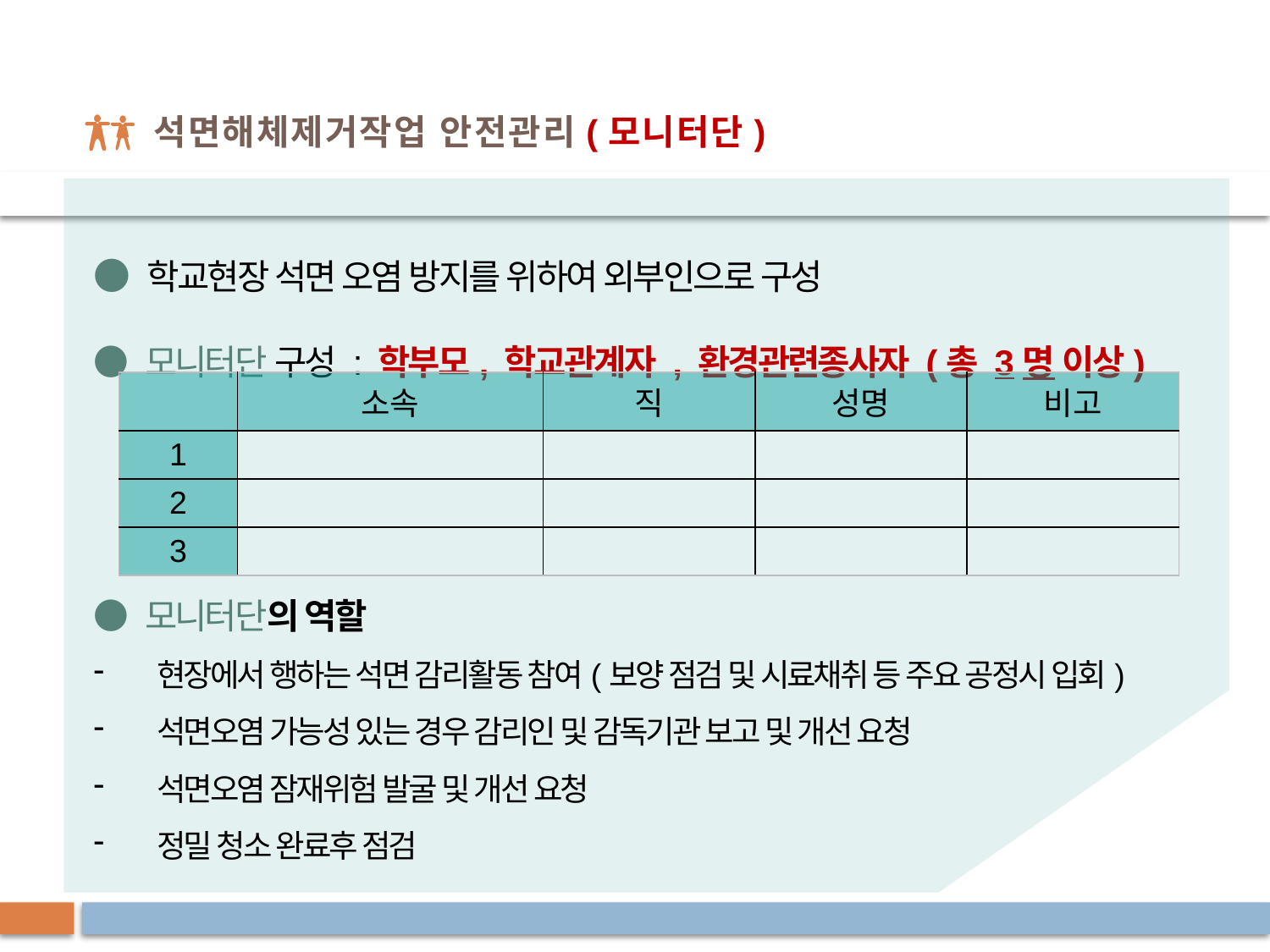

석면해체제거작업 안전관리(모니터단)

● 학교현장 석면 오염 방지를 위하여 외부인으로 구성
● 모니터단 구성 : 학부모, 학교관계자 , 환경관련종사자 (총 3명 이상)

● 모니터단의 역할
현장에서 행하는 석면 감리활동 참여(보양 점검 및 시료채취 등 주요 공정시 입회)
석면오염 가능성 있는 경우 감리인 및 감독기관 보고 및 개선 요청
석면오염 잠재위험 발굴 및 개선 요청
정밀 청소 완료후 점검

|  | 소속 | 직 | 성명 | 비고 |
| --- | --- | --- | --- | --- |
| 1 |  |  |  |  |
| 2 |  |  |  |  |
| 3 |  |  |  |  |